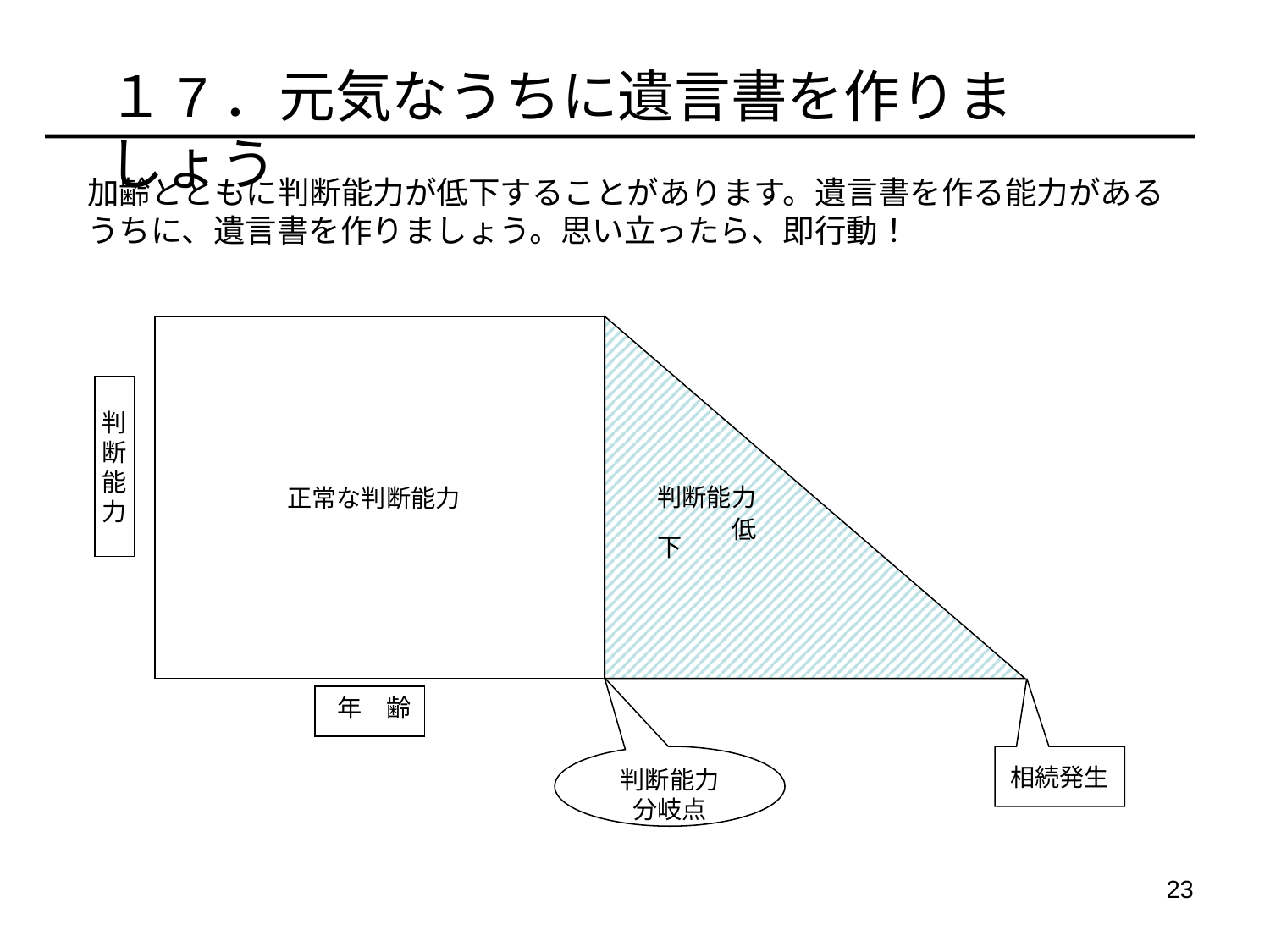

１7．元気なうちに遺言書を作りましょう

加齢とともに判断能力が低下することがあります。遺言書を作る能力があるうちに、遺言書を作りましょう。思い立ったら、即行動！

判
断
能
力
判断能力
　　　低下
正常な判断能力

年　齢
判断能力
分岐点
相続発生
23